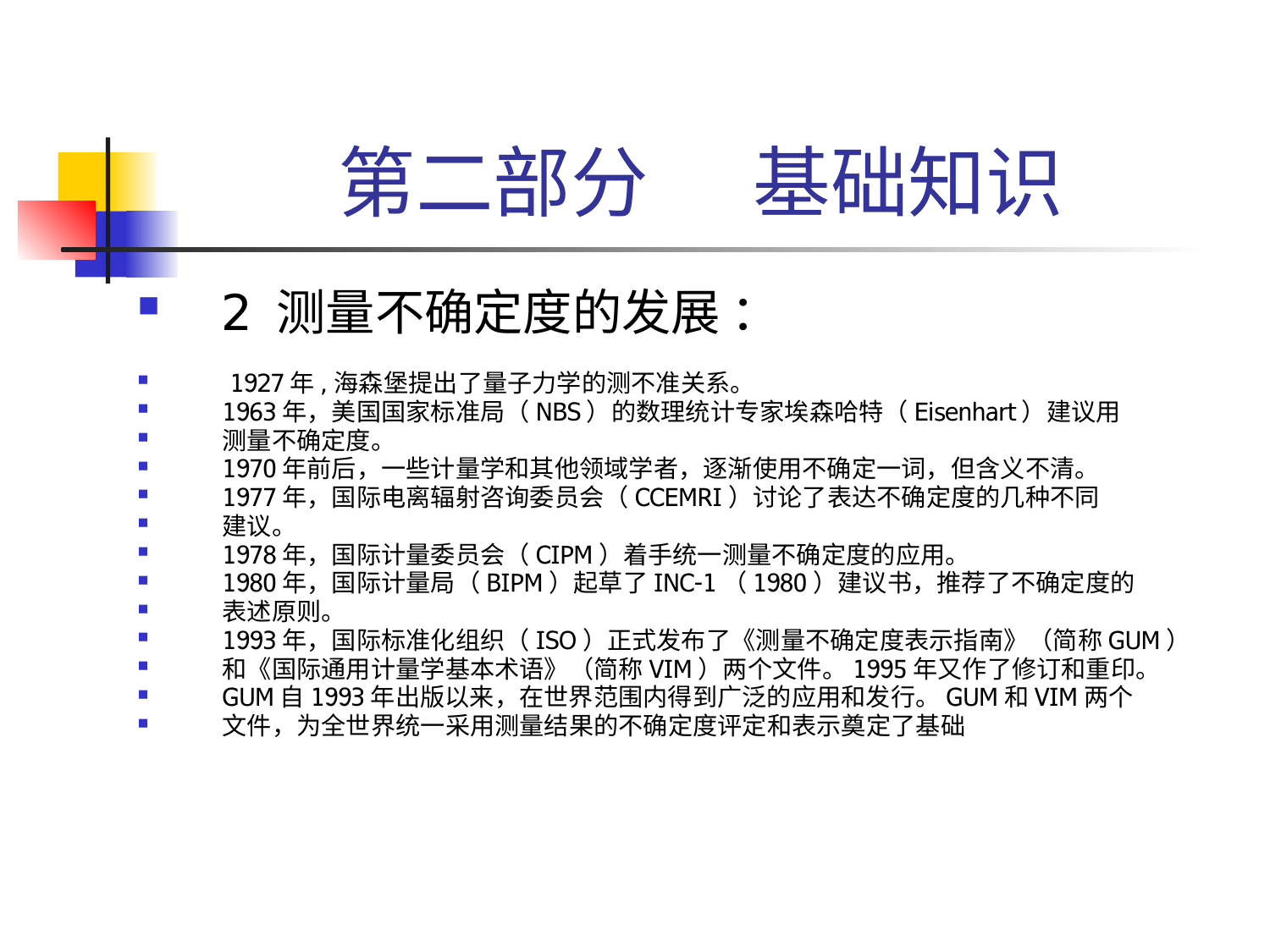

# 第二部分      基础知识
2 测量不确定度的发展 ：

 1927年,海森堡提出了量子力学的测不准关系。
1963年，美国国家标准局（NBS）的数理统计专家埃森哈特（Eisenhart）建议用
测量不确定度。
1970年前后，一些计量学和其他领域学者，逐渐使用不确定一词，但含义不清。
1977年，国际电离辐射咨询委员会（CCEMRI）讨论了表达不确定度的几种不同
建议。
1978年，国际计量委员会（CIPM）着手统一测量不确定度的应用。
1980年，国际计量局（BIPM）起草了INC-1（1980）建议书，推荐了不确定度的
表述原则。
1993年，国际标准化组织（ISO）正式发布了《测量不确定度表示指南》（简称GUM）
和《国际通用计量学基本术语》（简称VIM）两个文件。1995年又作了修订和重印。
GUM自1993年出版以来，在世界范围内得到广泛的应用和发行。GUM和VIM两个
文件，为全世界统一采用测量结果的不确定度评定和表示奠定了基础